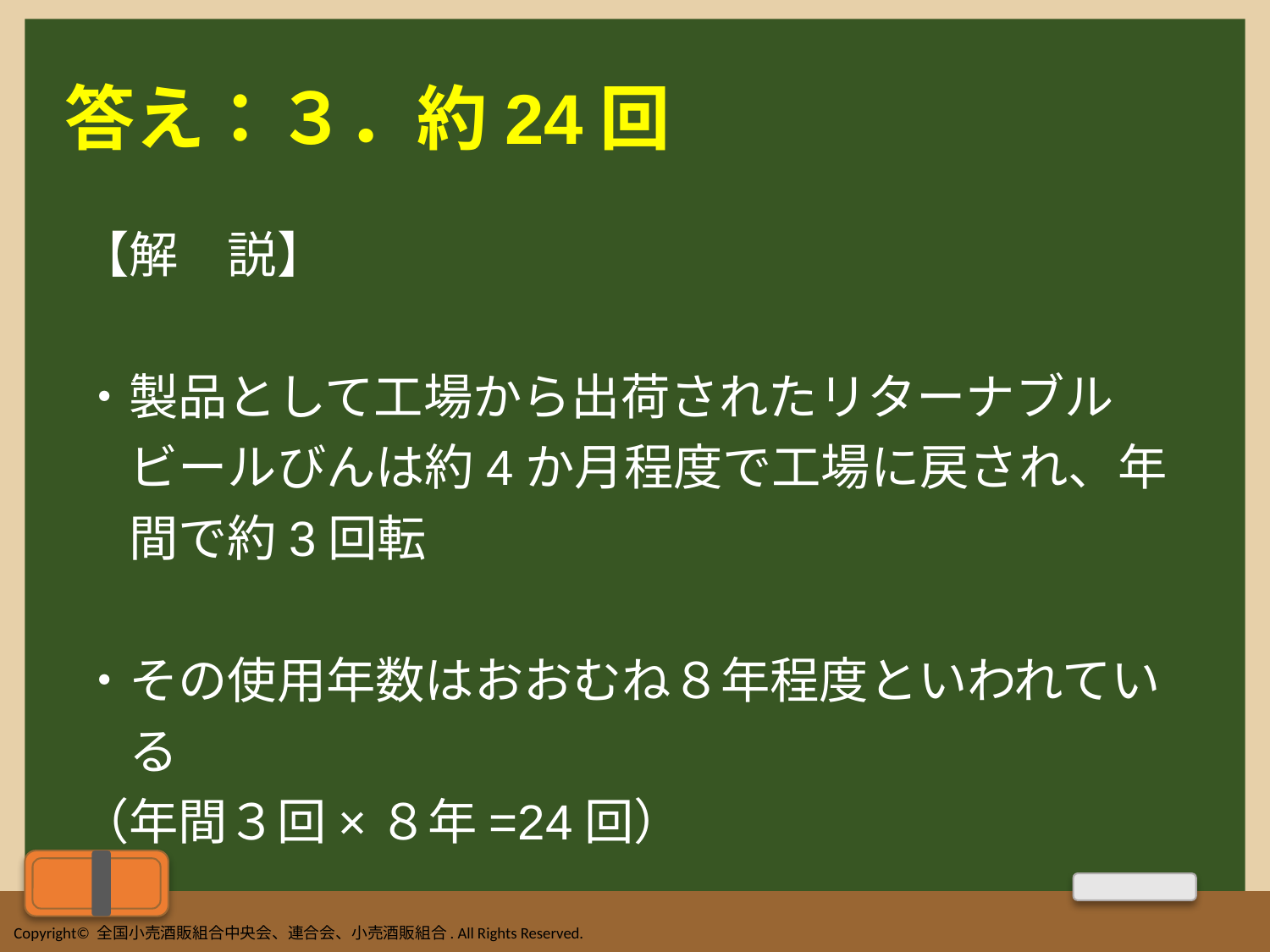

# 答え：３．約24回
【解　説】

・製品として工場から出荷されたリターナブル
　ビールびんは約4か月程度で工場に戻され、年
　間で約3回転

・その使用年数はおおむね８年程度といわれてい
　る
（年間３回×８年=24回）
Copyright© 全国小売酒販組合中央会、連合会、小売酒販組合. All Rights Reserved.